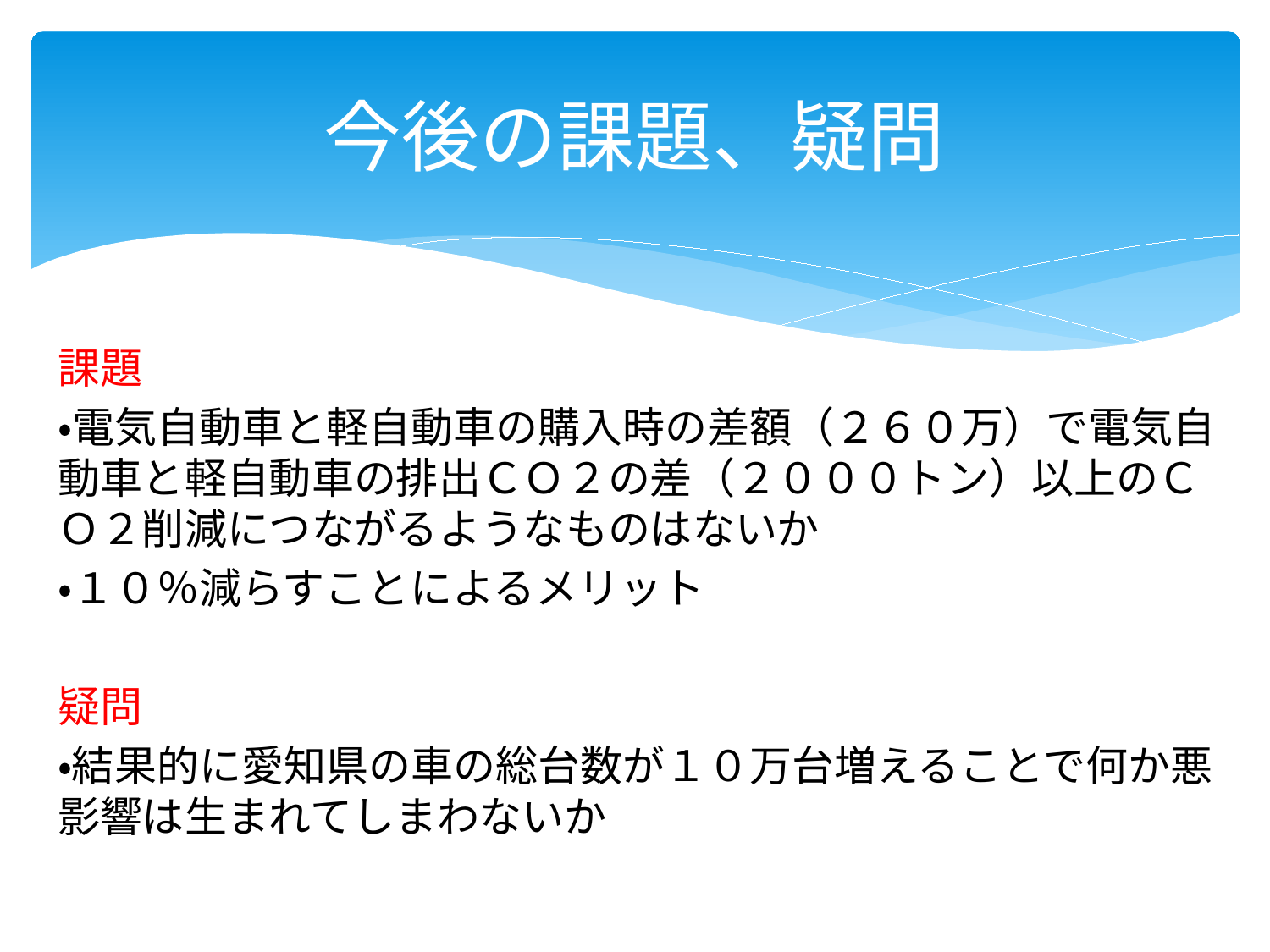

# 今後の課題、疑問

課題
・電気自動車と軽自動車の購入時の差額（２６０万）で電気自動車と軽自動車の排出ＣＯ２の差（２０００トン）以上のＣＯ２削減につながるようなものはないか
・１０％減らすことによるメリット

疑問
・結果的に愛知県の車の総台数が１０万台増えることで何か悪影響は生まれてしまわないか